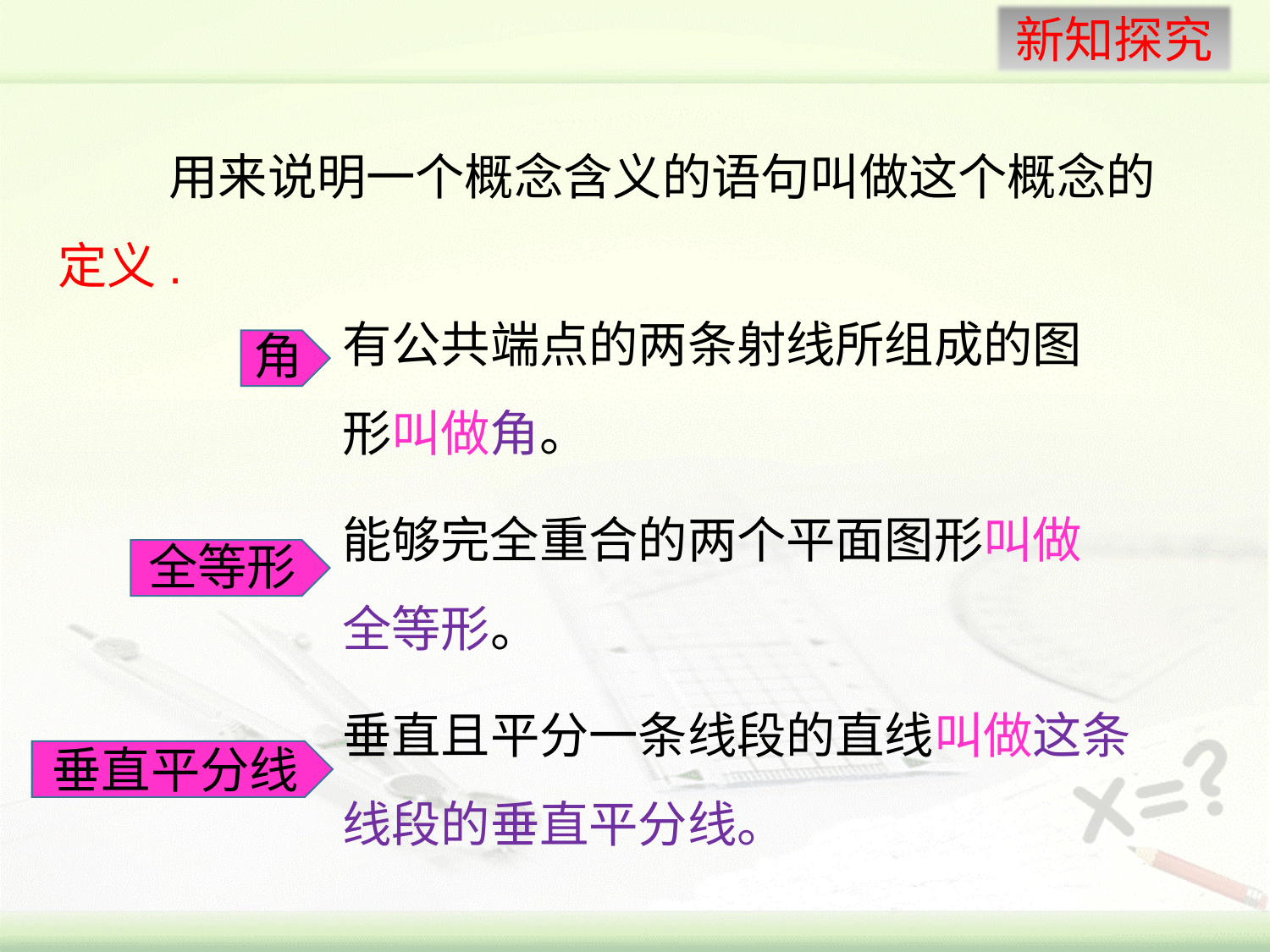

用来说明一个概念含义的语句叫做这个概念的定义.
有公共端点的两条射线所组成的图形叫做角。
角

能够完全重合的两个平面图形叫做全等形。
全等形

垂直且平分一条线段的直线叫做这条线段的垂直平分线。
垂直平分线